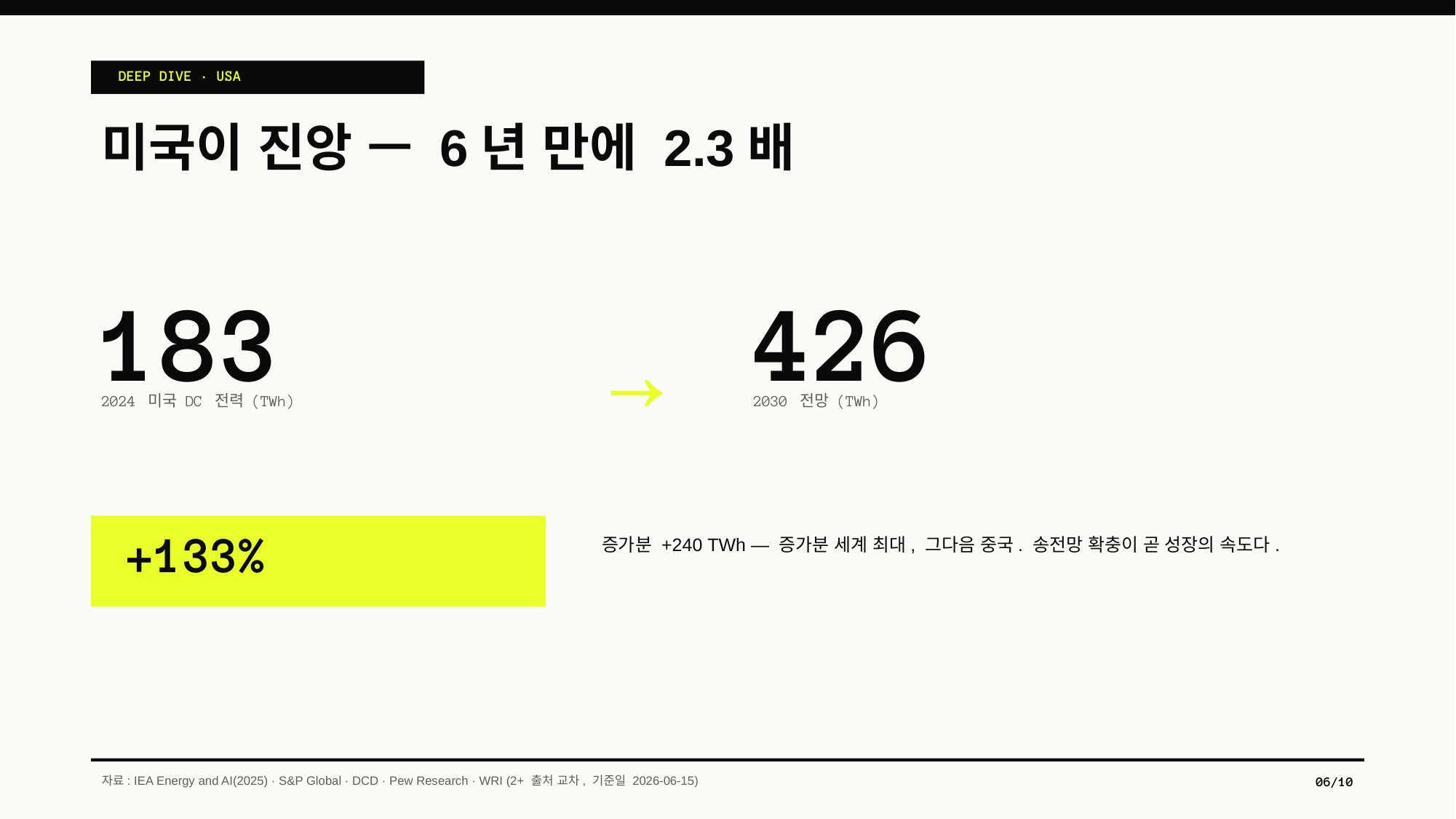

DEEP DIVE · USA
미국이 진앙 — 6년 만에 2.3배
183
426
→
2024 미국 DC 전력 (TWh)
2030 전망 (TWh)

+133%
증가분 +240 TWh — 증가분 세계 최대, 그다음 중국. 송전망 확충이 곧 성장의 속도다.

자료: IEA Energy and AI(2025) · S&P Global · DCD · Pew Research · WRI (2+ 출처 교차, 기준일 2026-06-15)
06/10